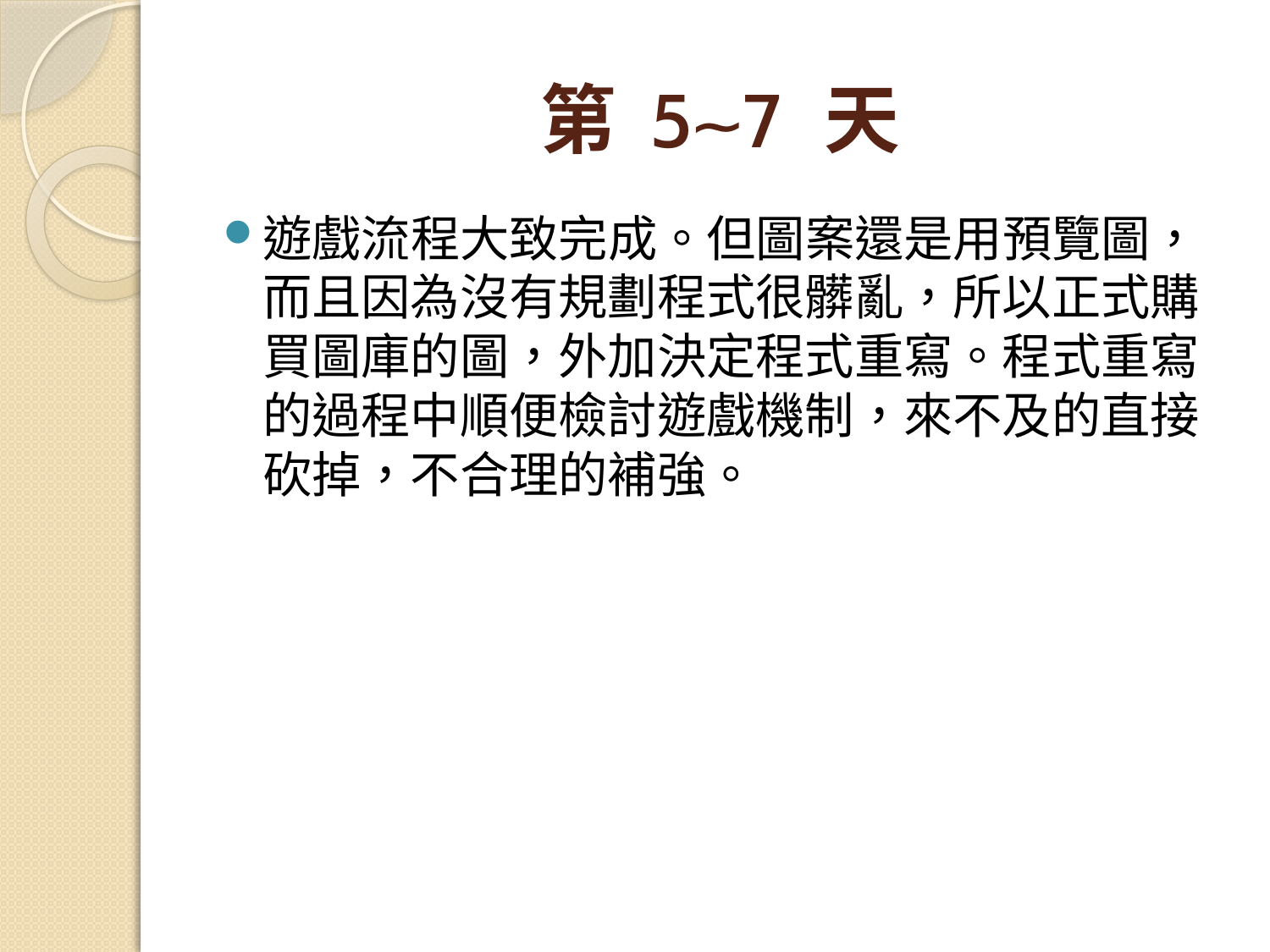

# 第 5~7 天
遊戲流程大致完成。但圖案還是用預覽圖，而且因為沒有規劃程式很髒亂，所以正式購買圖庫的圖，外加決定程式重寫。程式重寫的過程中順便檢討遊戲機制，來不及的直接砍掉，不合理的補強。